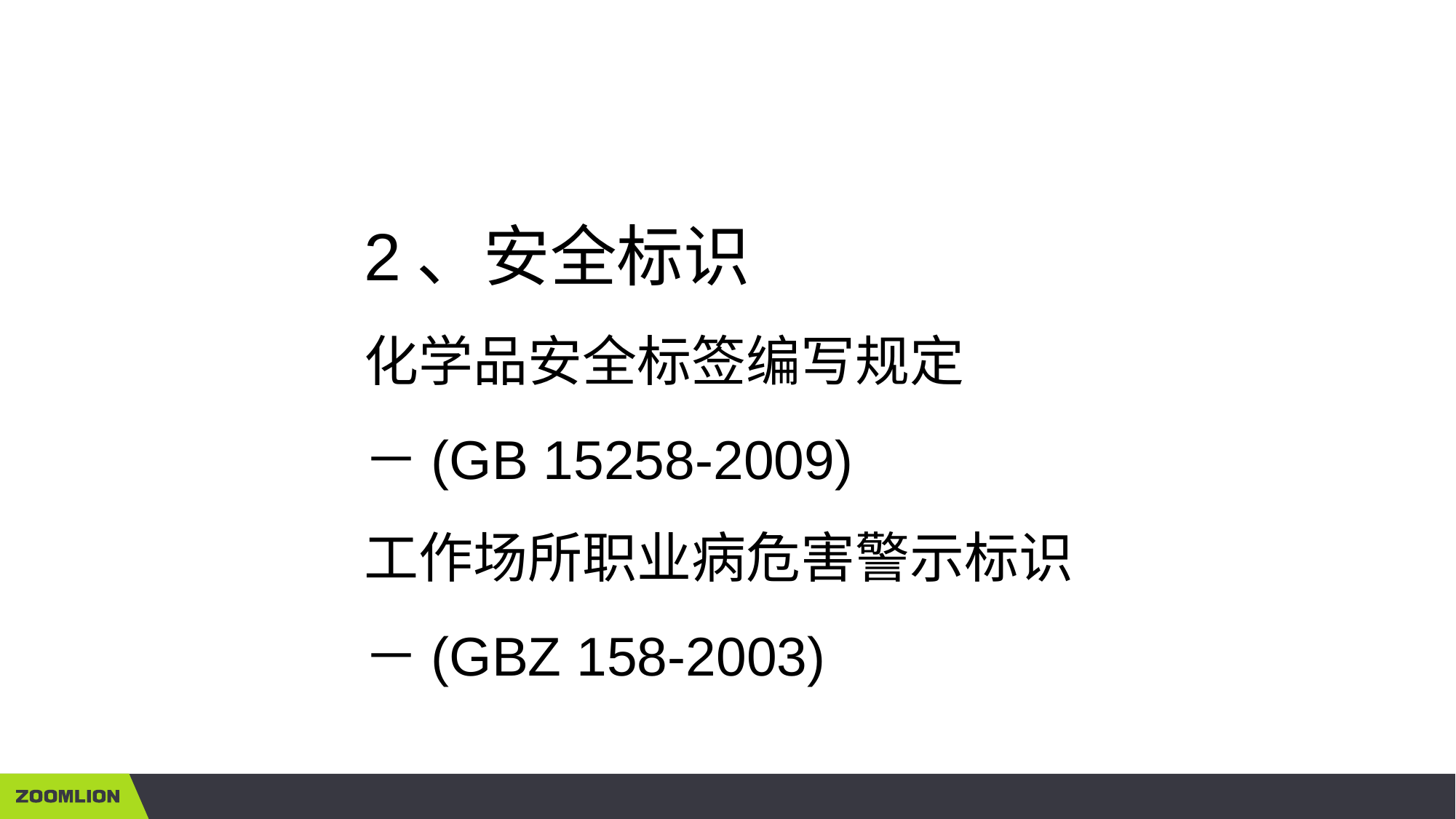

2、安全标识
化学品安全标签编写规定
－(GB 15258-2009)
工作场所职业病危害警示标识
－(GBZ 158-2003)